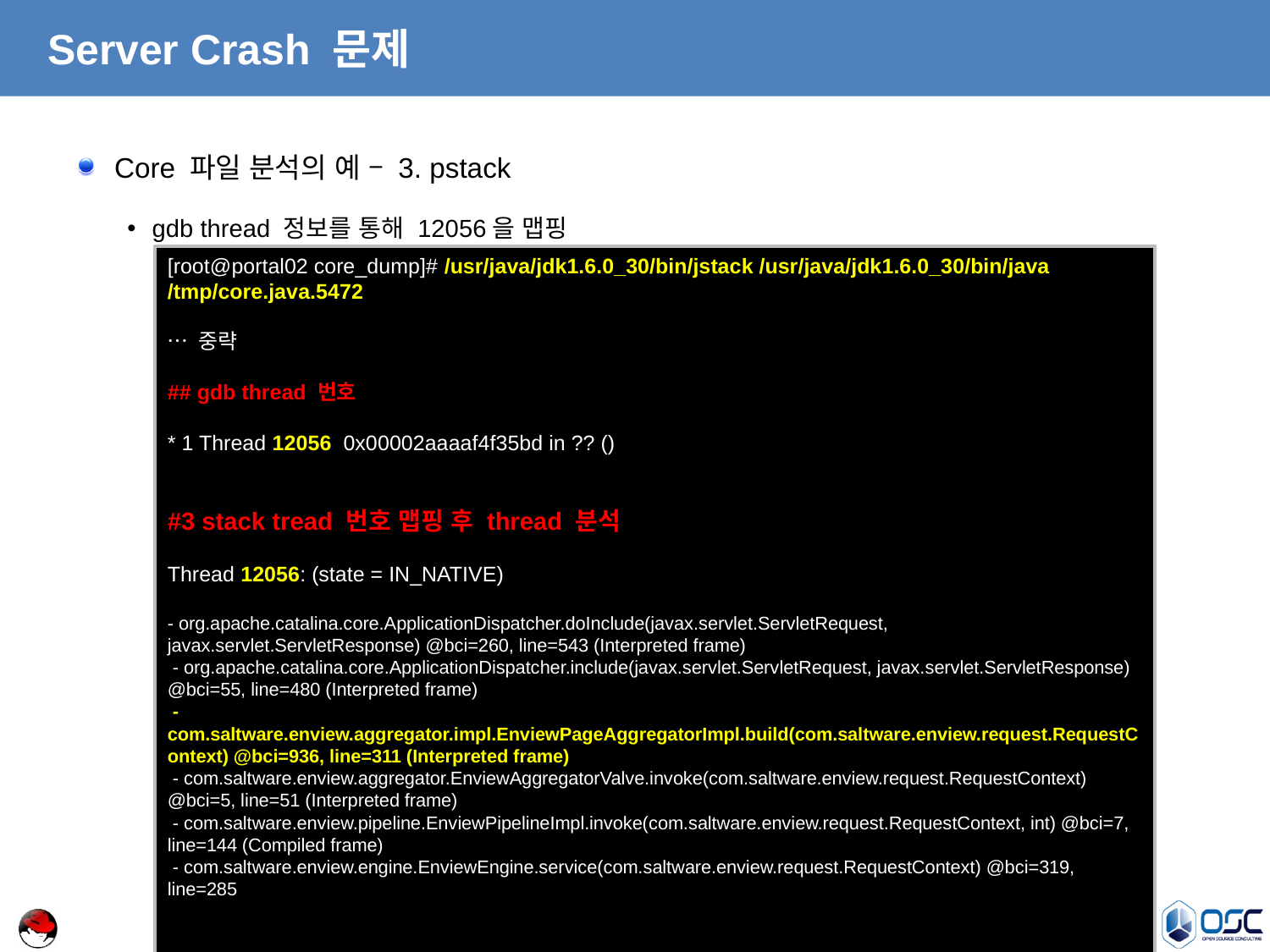

# Server Crash 문제
Core 파일 분석의 예 – 3. pstack
gdb thread 정보를 통해 12056을 맵핑

[root@portal02 core_dump]# /usr/java/jdk1.6.0_30/bin/jstack /usr/java/jdk1.6.0_30/bin/java /tmp/core.java.5472

… 중략

## gdb thread 번호

* 1 Thread 12056  0x00002aaaaf4f35bd in ?? ()

#3 stack tread 번호 맵핑 후 thread 분석

Thread 12056: (state = IN_NATIVE)

- org.apache.catalina.core.ApplicationDispatcher.doInclude(javax.servlet.ServletRequest, javax.servlet.ServletResponse) @bci=260, line=543 (Interpreted frame)
 - org.apache.catalina.core.ApplicationDispatcher.include(javax.servlet.ServletRequest, javax.servlet.ServletResponse) @bci=55, line=480 (Interpreted frame)
 - com.saltware.enview.aggregator.impl.EnviewPageAggregatorImpl.build(com.saltware.enview.request.RequestContext) @bci=936, line=311 (Interpreted frame)
 - com.saltware.enview.aggregator.EnviewAggregatorValve.invoke(com.saltware.enview.request.RequestContext) @bci=5, line=51 (Interpreted frame)
 - com.saltware.enview.pipeline.EnviewPipelineImpl.invoke(com.saltware.enview.request.RequestContext, int) @bci=7, line=144 (Compiled frame)
 - com.saltware.enview.engine.EnviewEngine.service(com.saltware.enview.request.RequestContext) @bci=319, line=285